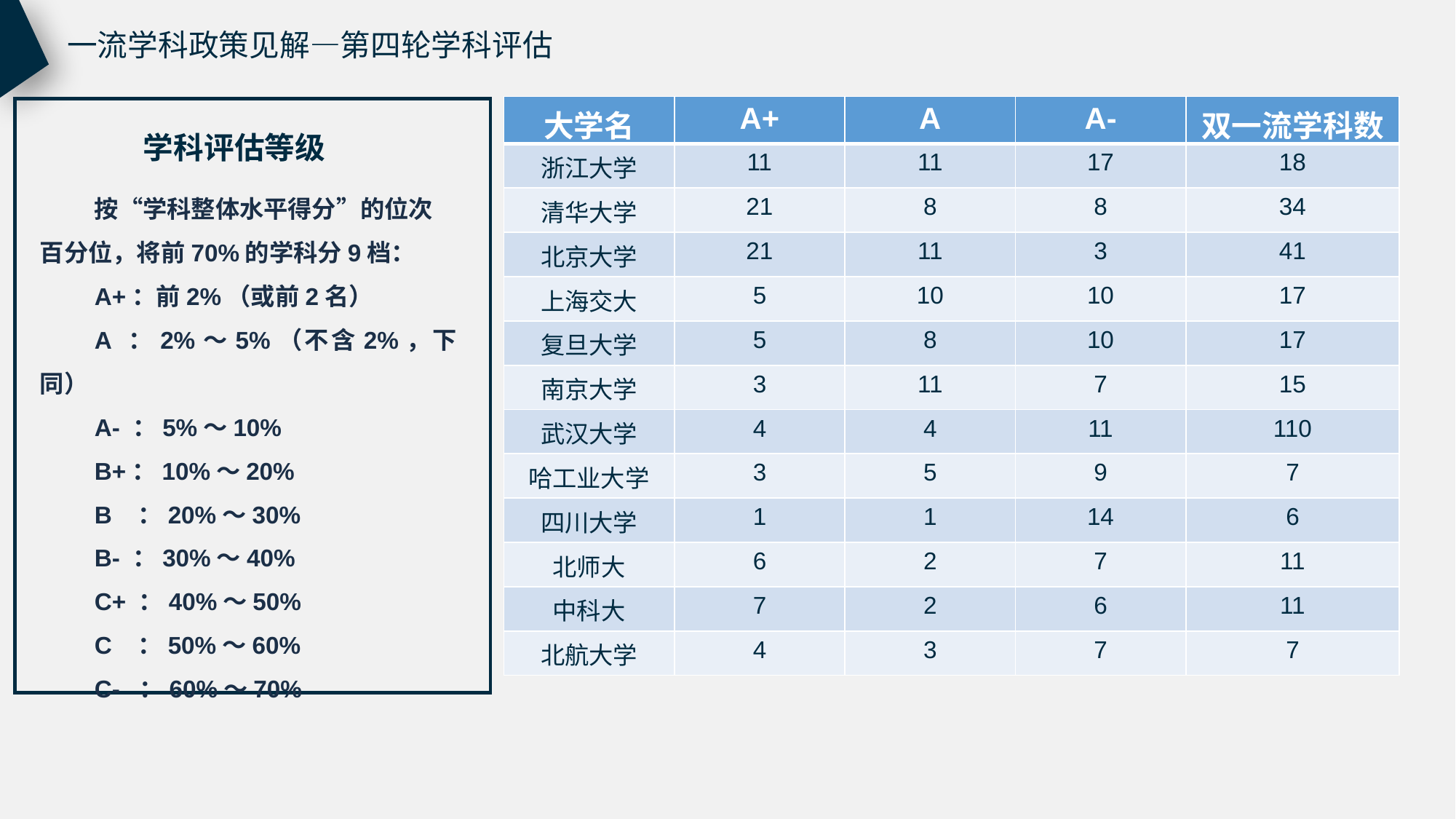

一流学科政策见解—第四轮学科评估
| 大学名 | A+ | A | A- | 双一流学科数 |
| --- | --- | --- | --- | --- |
| 浙江大学 | 11 | 11 | 17 | 18 |
| 清华大学 | 21 | 8 | 8 | 34 |
| 北京大学 | 21 | 11 | 3 | 41 |
| 上海交大 | 5 | 10 | 10 | 17 |
| 复旦大学 | 5 | 8 | 10 | 17 |
| 南京大学 | 3 | 11 | 7 | 15 |
| 武汉大学 | 4 | 4 | 11 | 110 |
| 哈工业大学 | 3 | 5 | 9 | 7 |
| 四川大学 | 1 | 1 | 14 | 6 |
| 北师大 | 6 | 2 | 7 | 11 |
| 中科大 | 7 | 2 | 6 | 11 |
| 北航大学 | 4 | 3 | 7 | 7 |

学科评估等级
按“学科整体水平得分”的位次百分位，将前70%的学科分9档：
A+：前2%（或前2名）
A ：2%～5%（不含2%，下同）
A- ：5%～10%
B+：10%～20%
B   ：20%～30%
B- ：30%～40%
C+ ：40%～50%
C   ：50%～60%
C-  ：60%～70%